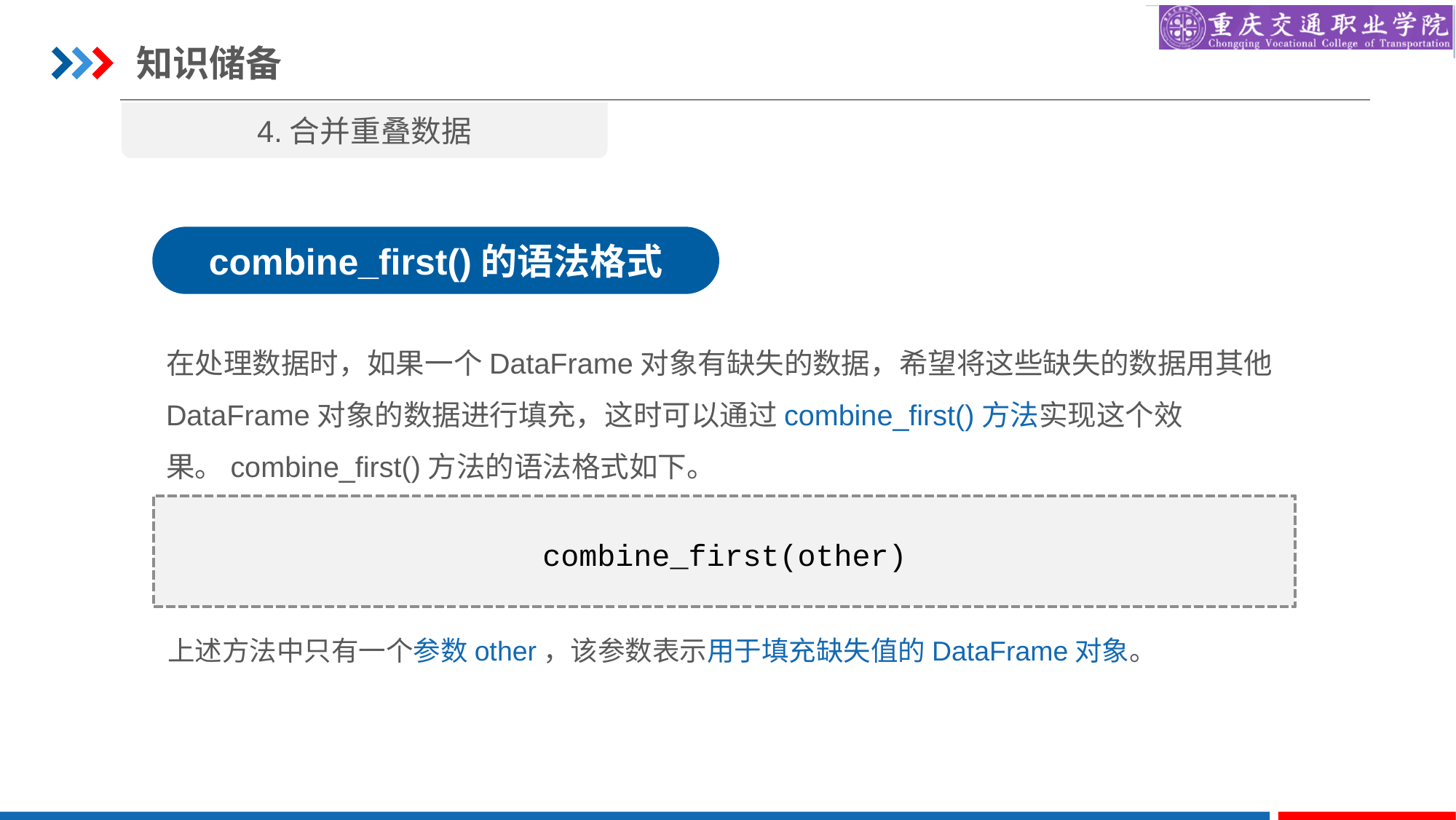

知识储备

4.合并重叠数据
combine_first()的语法格式
在处理数据时，如果一个DataFrame对象有缺失的数据，希望将这些缺失的数据用其他DataFrame对象的数据进行填充，这时可以通过combine_first()方法实现这个效果。combine_first()方法的语法格式如下。

combine_first(other)
上述方法中只有一个参数other，该参数表示用于填充缺失值的DataFrame对象。